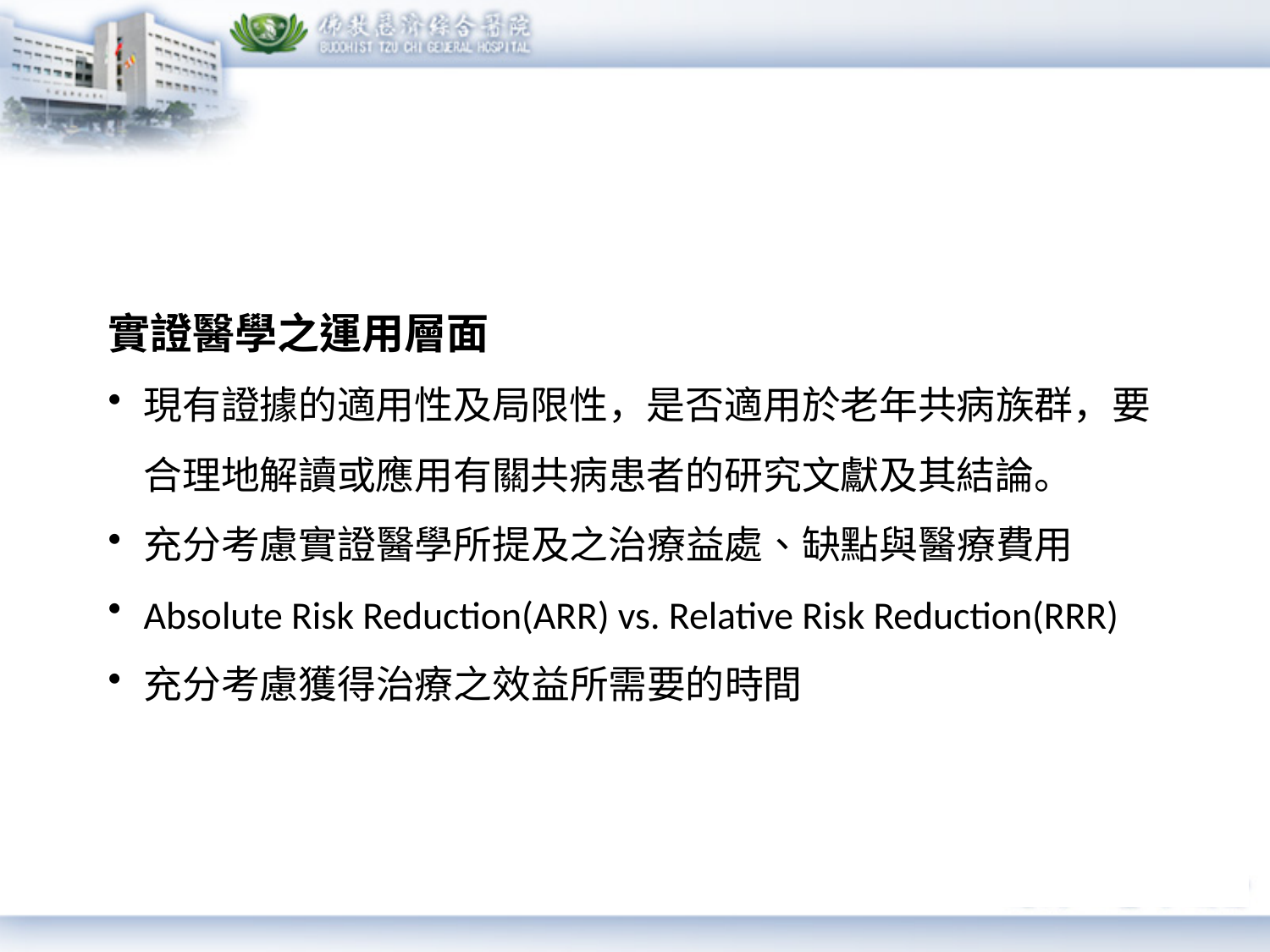

#
實證醫學之運用層面
現有證據的適用性及局限性，是否適用於老年共病族群，要合理地解讀或應用有關共病患者的研究文獻及其結論。
充分考慮實證醫學所提及之治療益處、缺點與醫療費用
Absolute Risk Reduction(ARR) vs. Relative Risk Reduction(RRR)
充分考慮獲得治療之效益所需要的時間